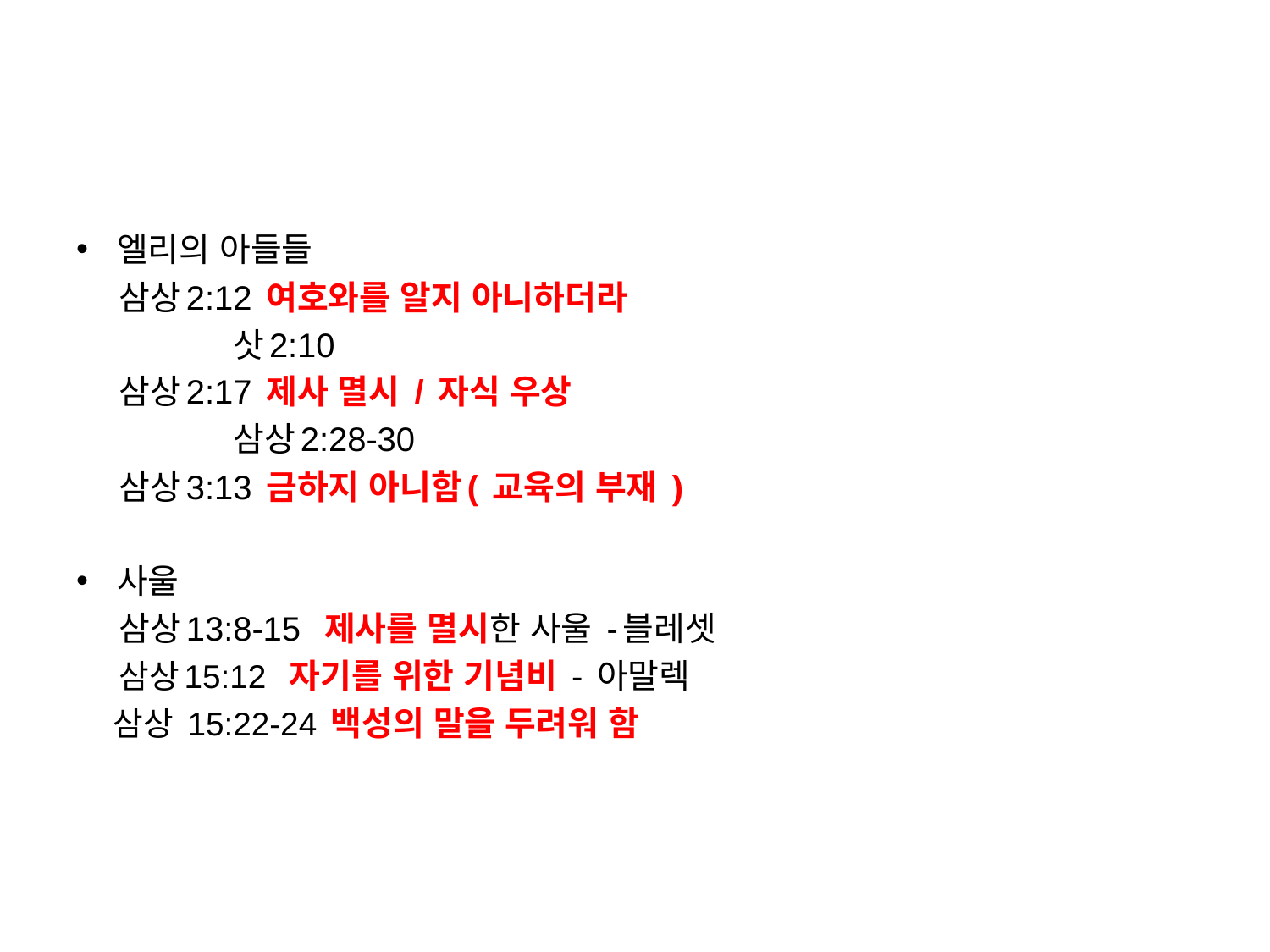

#
엘리의 아들들
    삼상2:12 여호와를 알지 아니하더라
                삿2:10
    삼상2:17 제사 멸시 / 자식 우상
                삼상2:28-30
    삼상3:13 금하지 아니함( 교육의 부재 )

사울
    삼상13:8-15  제사를 멸시한 사울 -블레셋
    삼상15:12  자기를 위한 기념비 - 아말렉
    삼상 15:22-24 백성의 말을 두려워 함